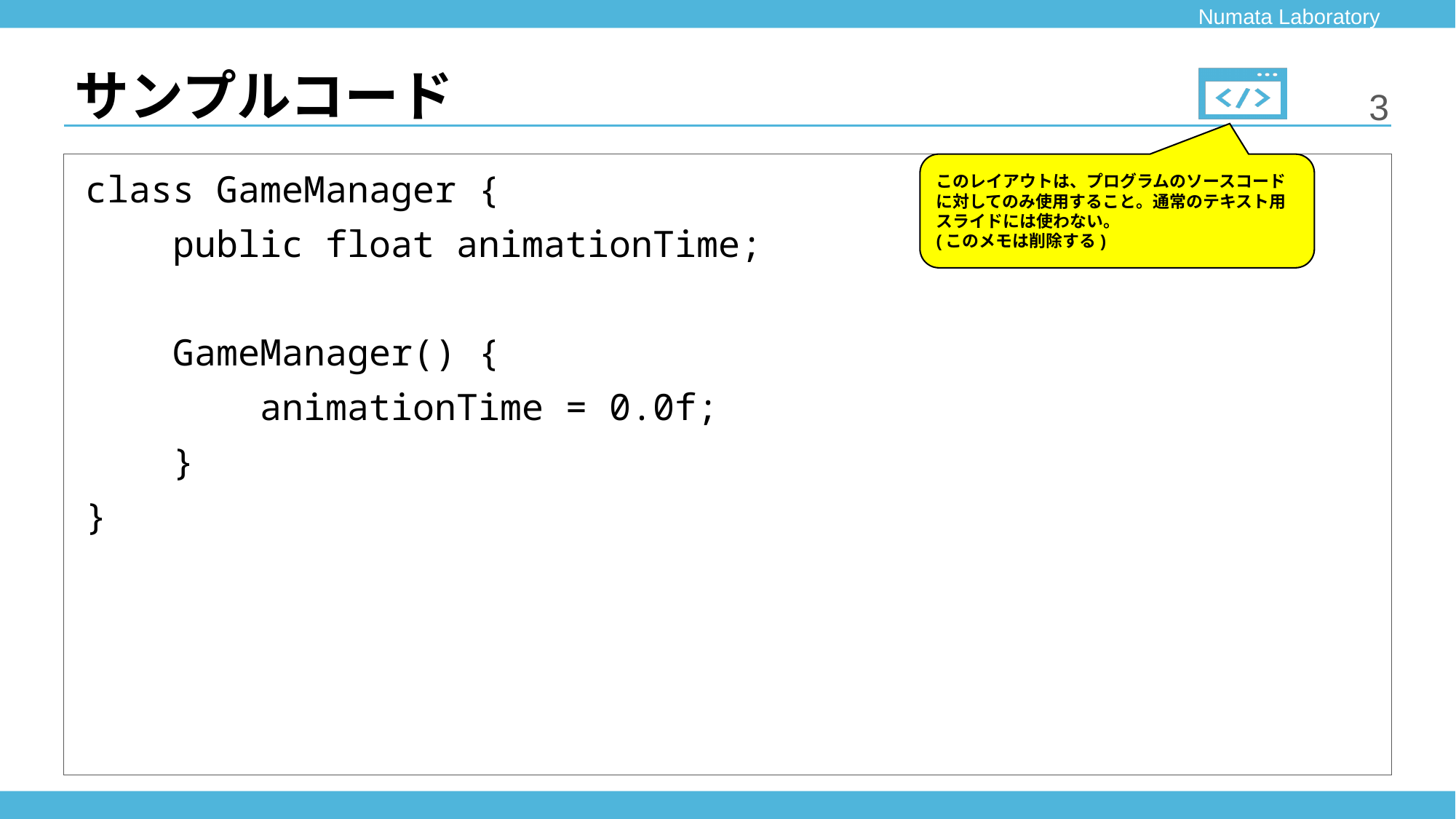

# サンプルコード
class GameManager {
    public float animationTime;

    GameManager() {
        animationTime = 0.0f;
    }
}
このレイアウトは、プログラムのソースコードに対してのみ使用すること。通常のテキスト用スライドには使わない。
(このメモは削除する)